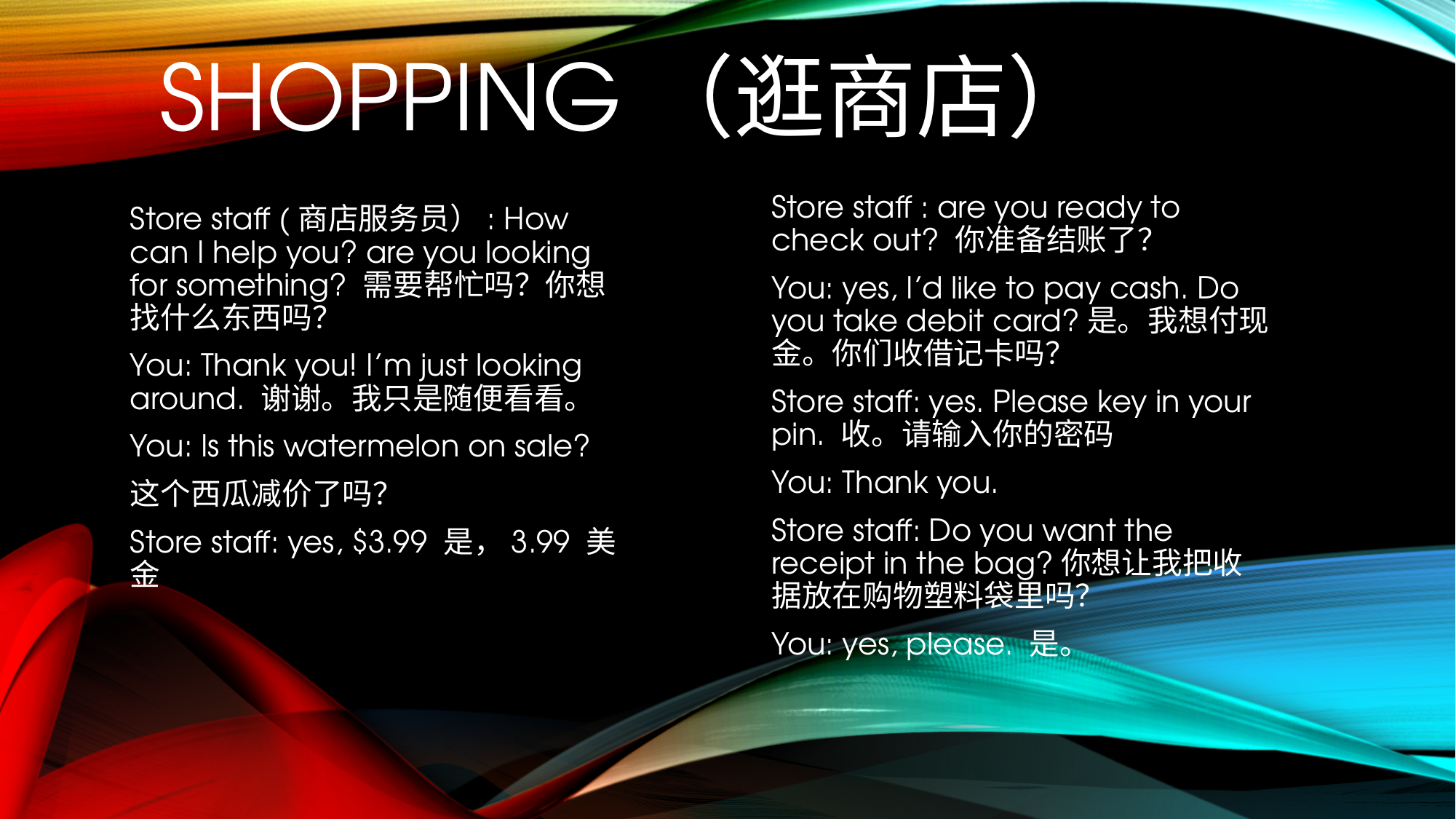

# Shopping（逛商店）
Store staff : are you ready to check out? 你准备结账了？
You: yes, I’d like to pay cash. Do you take debit card?是。我想付现金。你们收借记卡吗？
Store staff: yes. Please key in your pin. 收。请输入你的密码
You: Thank you.
Store staff: Do you want the receipt in the bag?你想让我把收据放在购物塑料袋里吗？
You: yes, please. 是。
Store staff (商店服务员）: How can I help you? are you looking for something? 需要帮忙吗？你想找什么东西吗？
You: Thank you! I’m just looking around. 谢谢。我只是随便看看。
You: Is this watermelon on sale?
这个西瓜减价了吗？
Store staff: yes, $3.99 是，3.99 美金